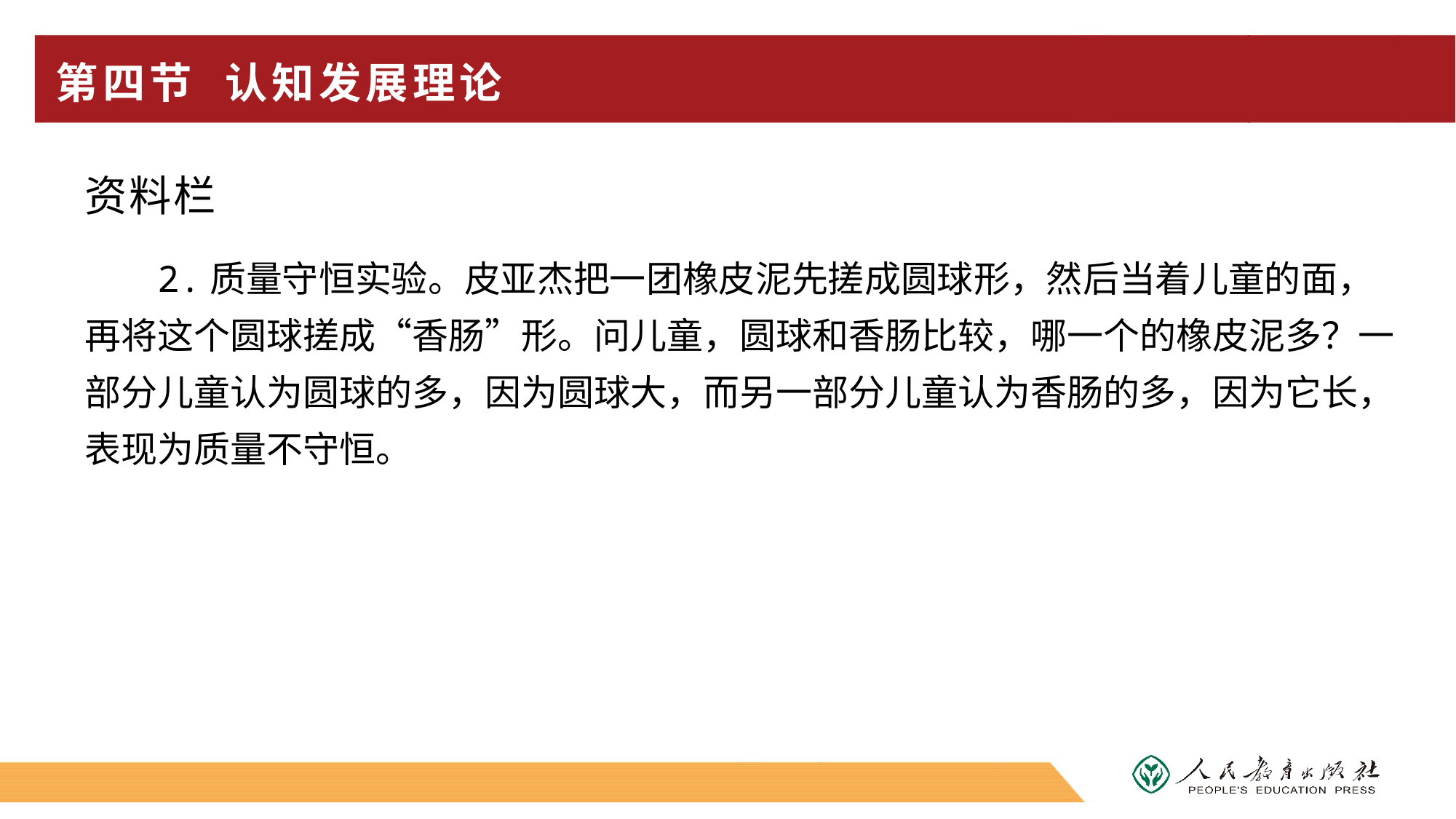

# 第四节  认知发展理论
资料栏
2.质量守恒实验。皮亚杰把一团橡皮泥先搓成圆球形，然后当着儿童的面，再将这个圆球搓成“香肠”形。问儿童，圆球和香肠比较，哪一个的橡皮泥多？一部分儿童认为圆球的多，因为圆球大，而另一部分儿童认为香肠的多，因为它长，表现为质量不守恒。